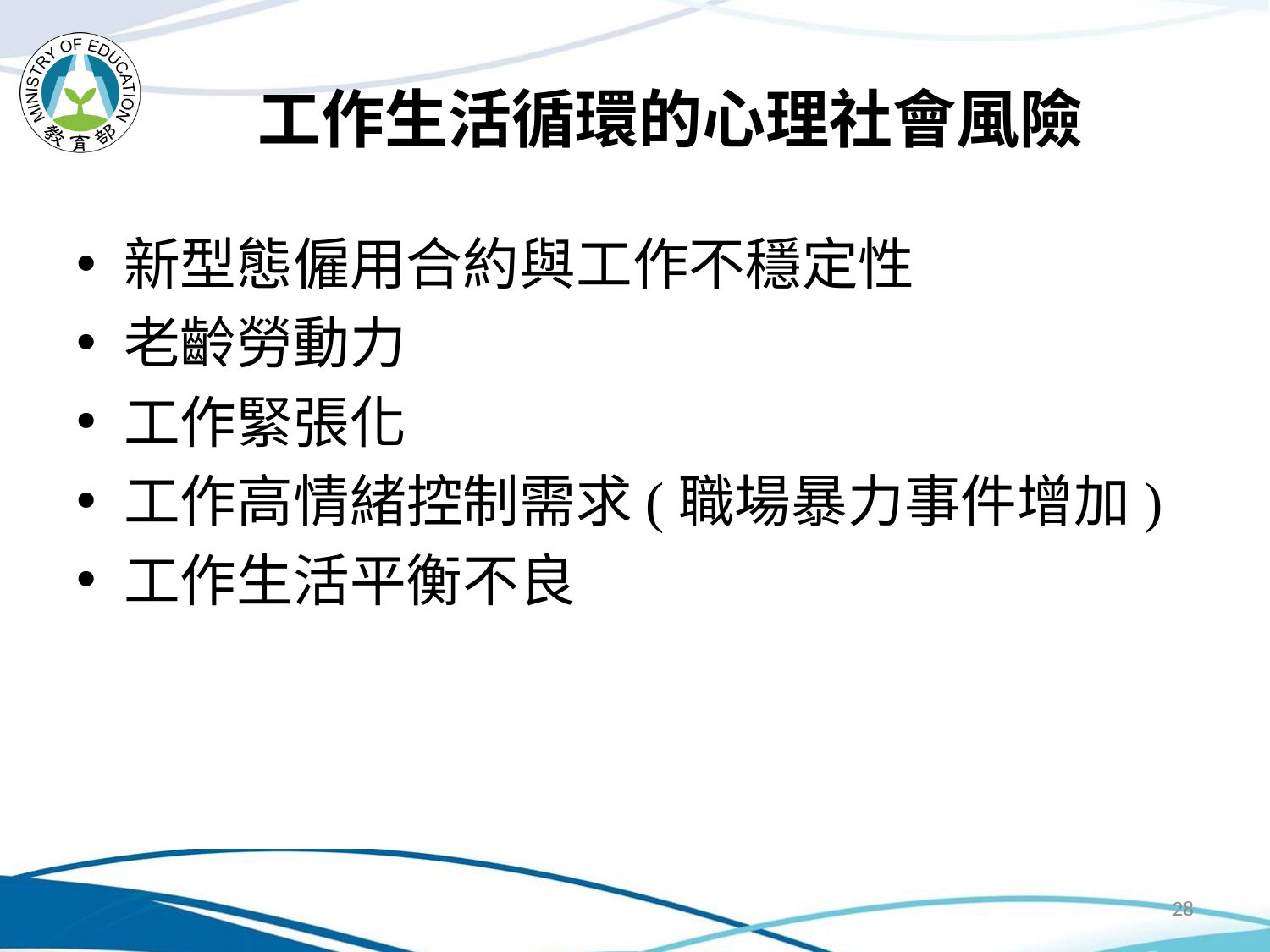

# 工作生活循環的心理社會風險
新型態僱用合約與工作不穩定性
老齡勞動力
工作緊張化
工作高情緒控制需求(職場暴力事件增加)
工作生活平衡不良
28